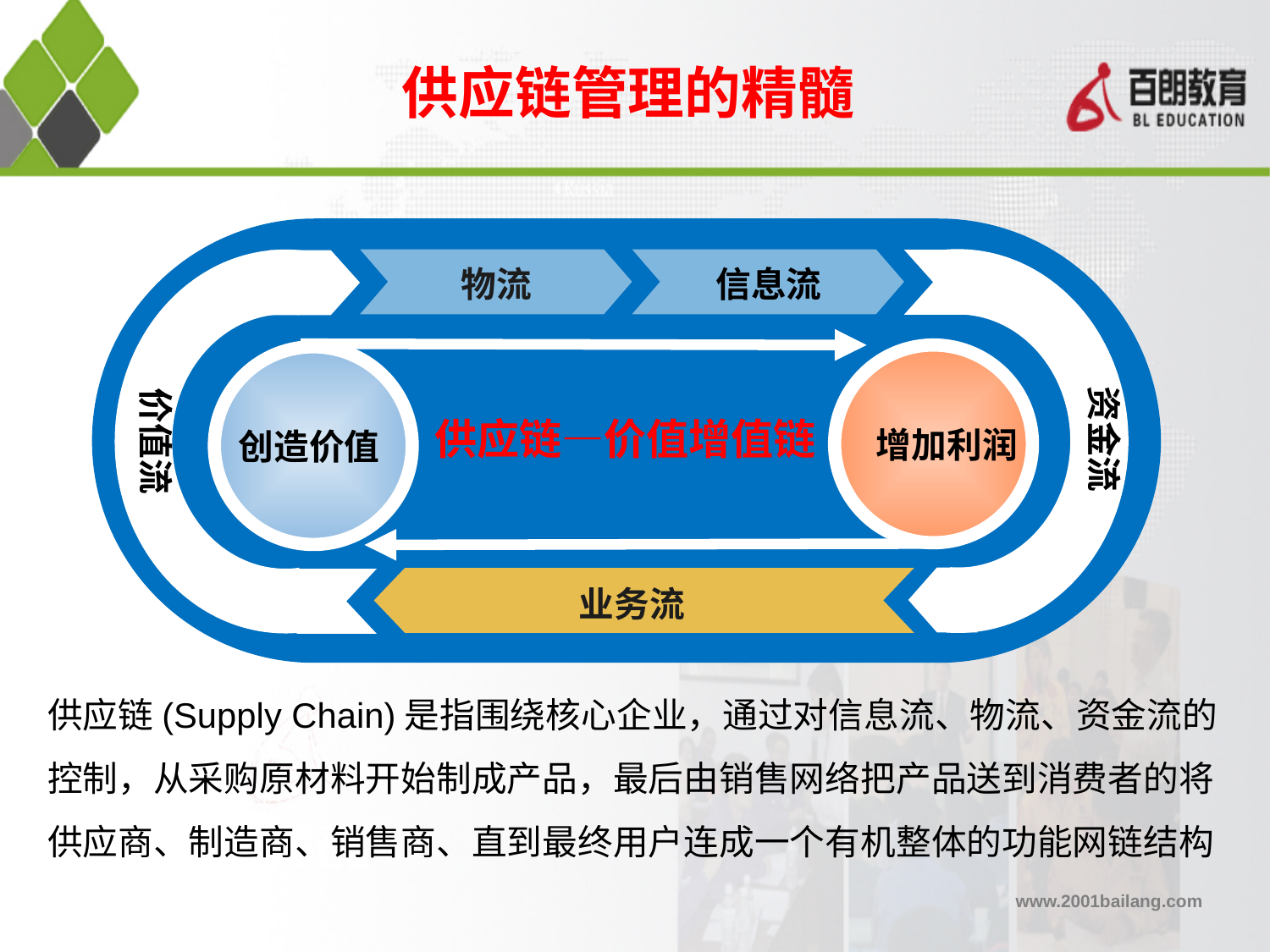

供应链管理的精髓

物流
信息流

资金流

增加利润
价值流

供应链—价值增值链
创造价值

业务流
供应链(Supply Chain)是指围绕核心企业，通过对信息流、物流、资金流的控制，从采购原材料开始制成产品，最后由销售网络把产品送到消费者的将供应商、制造商、销售商、直到最终用户连成一个有机整体的功能网链结构